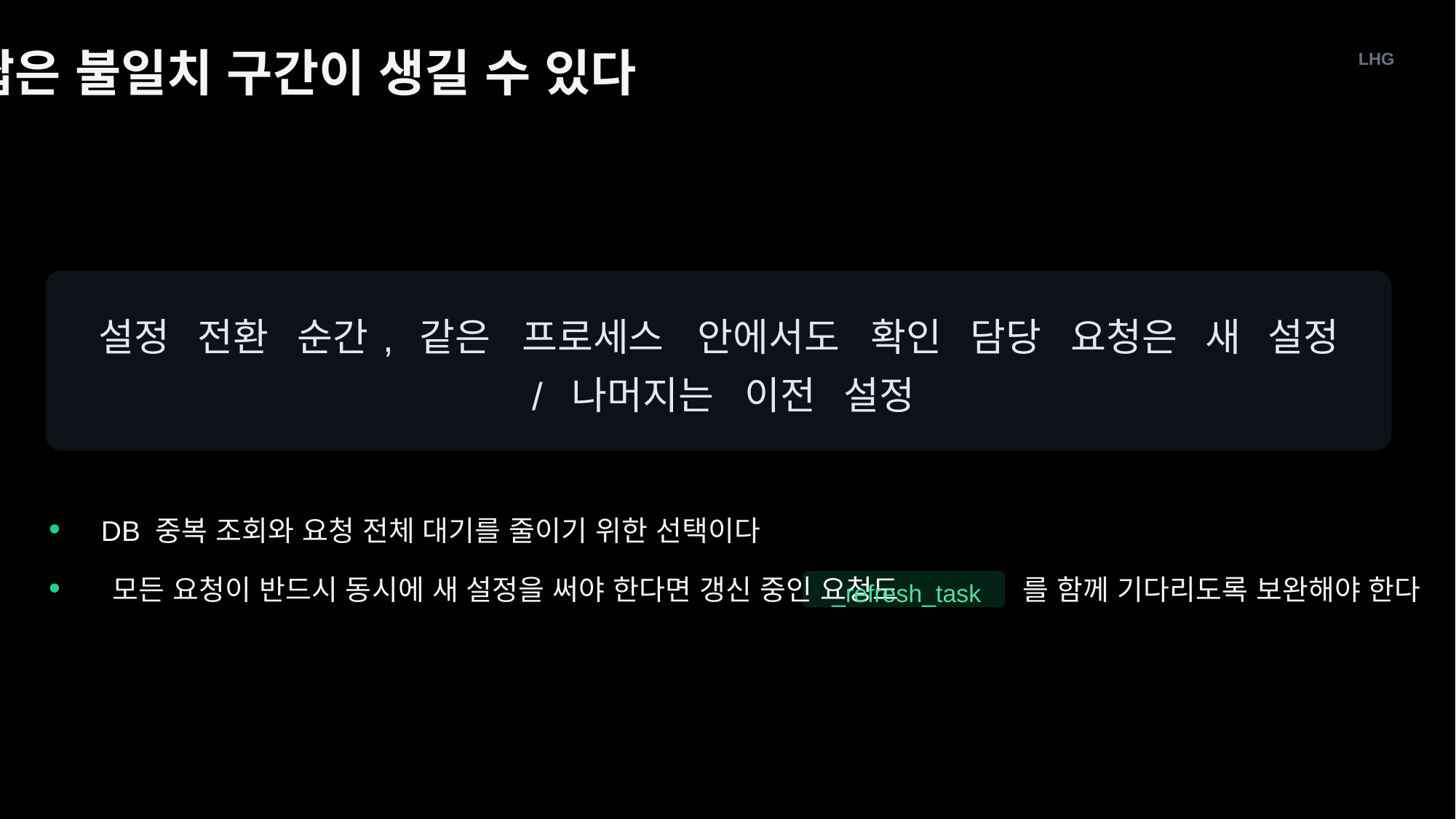

짧은 불일치 구간이 생길 수 있다
LHG

설정
전환
순간
같은
프로세스
안에서도
확인
담당
요청은
새
설정

,

나머지는
이전
설정
/

DB 중복 조회와 요청 전체 대기를 줄이기 위한 선택이다

모든 요청이 반드시 동시에 새 설정을 써야 한다면 갱신 중인 요청도
를 함께 기다리도록 보완해야 한다
_refresh_task